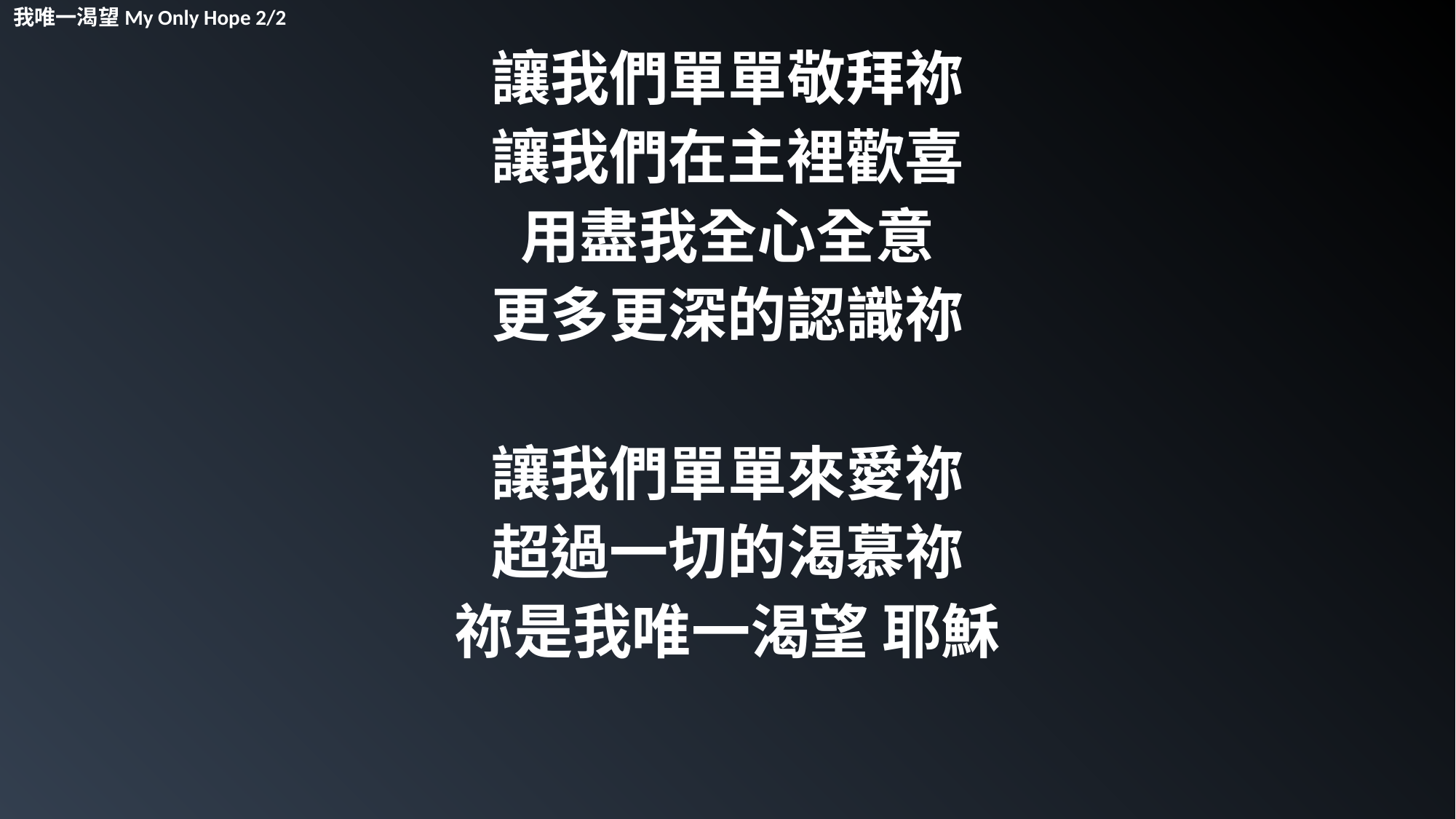

我唯一渴望My Only Hope 2/2
讓我們單單敬拜祢
讓我們在主裡歡喜
用盡我全心全意
更多更深的認識祢

讓我們單單來愛祢
超過一切的渴慕祢
祢是我唯一渴望 耶穌